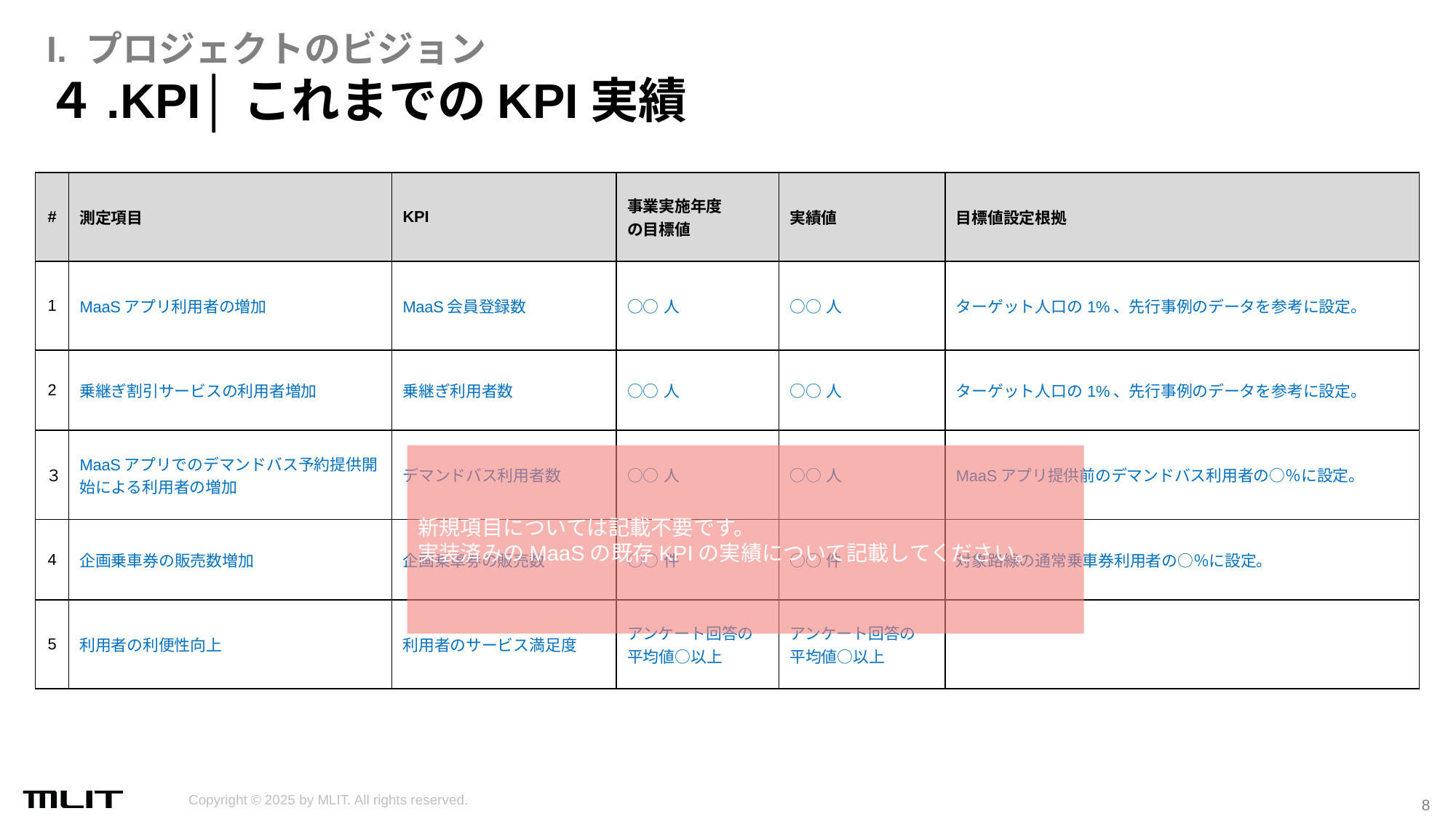

I. プロジェクトのビジョン
# ４.KPI│これまでのKPI実績
| # | 測定項目 | KPI | 事業実施年度 の目標値 | 実績値 | 目標値設定根拠 |
| --- | --- | --- | --- | --- | --- |
| 1 | MaaSアプリ利用者の増加 | MaaS会員登録数 | ○○人 | ○○人 | ターゲット人口の1%、先行事例のデータを参考に設定。 |
| 2 | 乗継ぎ割引サービスの利用者増加 | 乗継ぎ利用者数 | ○○人 | ○○人 | ターゲット人口の1%、先行事例のデータを参考に設定。 |
| ３ | MaaSアプリでのデマンドバス予約提供開始による利用者の増加 | デマンドバス利用者数 | ○○人 | ○○人 | MaaSアプリ提供前のデマンドバス利用者の○％に設定。 |
| 4 | 企画乗車券の販売数増加 | 企画乗車券の販売数 | ○○件 | ○○件 | 対象路線の通常乗車券利用者の○％に設定。 |
| 5 | 利用者の利便性向上 | 利用者のサービス満足度 | アンケート回答の 平均値○以上 | アンケート回答の 平均値○以上 |  |
[サマリーを記載]
新規項目については記載不要です。
実装済みのMaaSの既存KPIの実績について記載してください。​